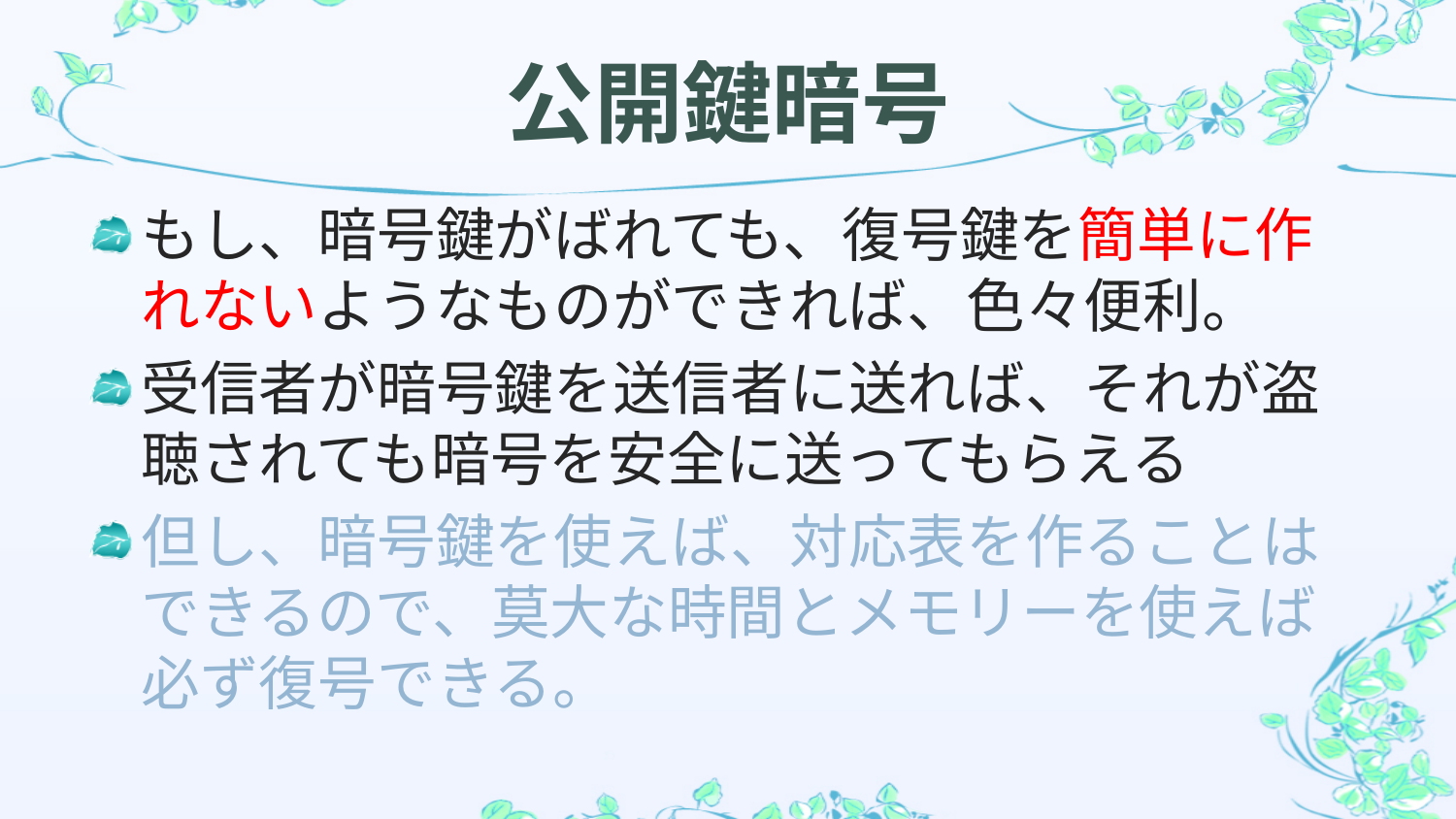

# 公開鍵暗号
もし、暗号鍵がばれても、復号鍵を簡単に作れないようなものができれば、色々便利。
受信者が暗号鍵を送信者に送れば、それが盗聴されても暗号を安全に送ってもらえる
但し、暗号鍵を使えば、対応表を作ることはできるので、莫大な時間とメモリーを使えば必ず復号できる。